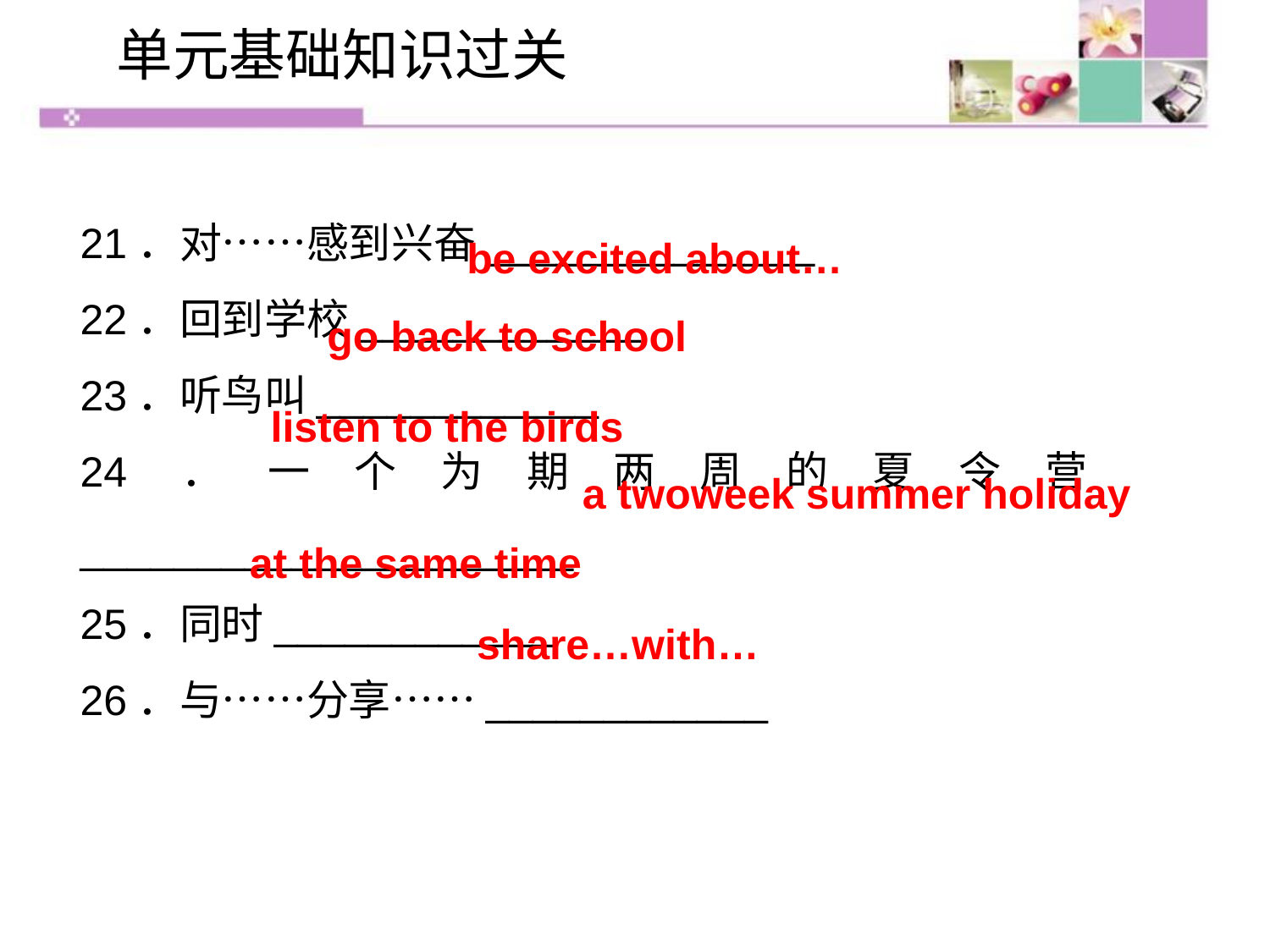

单元基础知识过关
be excited about…
21．对……感到兴奋______________
22．回到学校____________
23．听鸟叫____________
24．一个为期两周的夏令营_____________________
25．同时____________
26．与……分享……____________
go back to school
listen to the birds
a two­week summer holiday
at the same time
share…with…